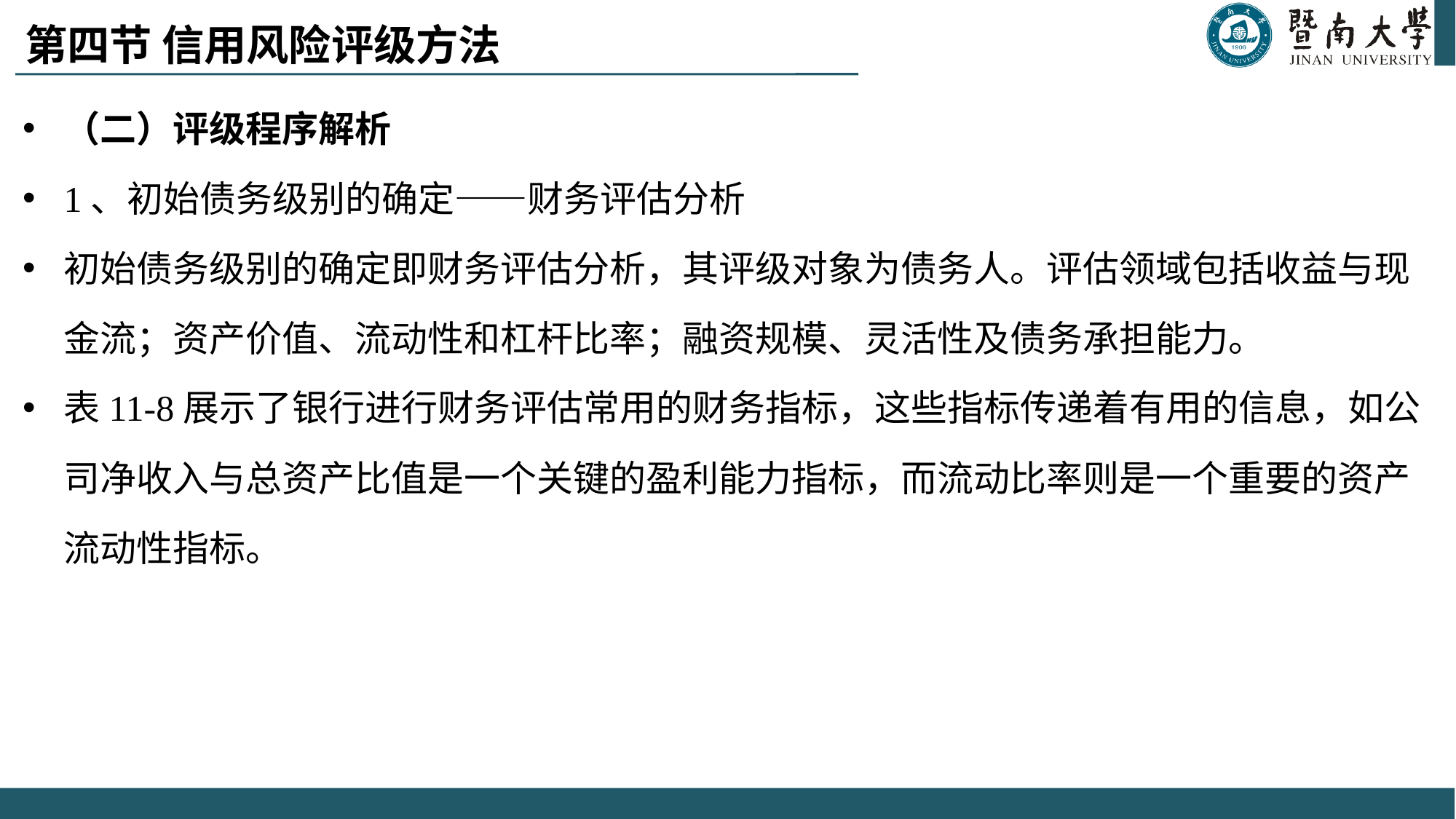

# 第四节 信用风险评级方法
（二）评级程序解析
1、初始债务级别的确定——财务评估分析
初始债务级别的确定即财务评估分析，其评级对象为债务人。评估领域包括收益与现金流；资产价值、流动性和杠杆比率；融资规模、灵活性及债务承担能力。
表11-8展示了银行进行财务评估常用的财务指标，这些指标传递着有用的信息，如公司净收入与总资产比值是一个关键的盈利能力指标，而流动比率则是一个重要的资产流动性指标。